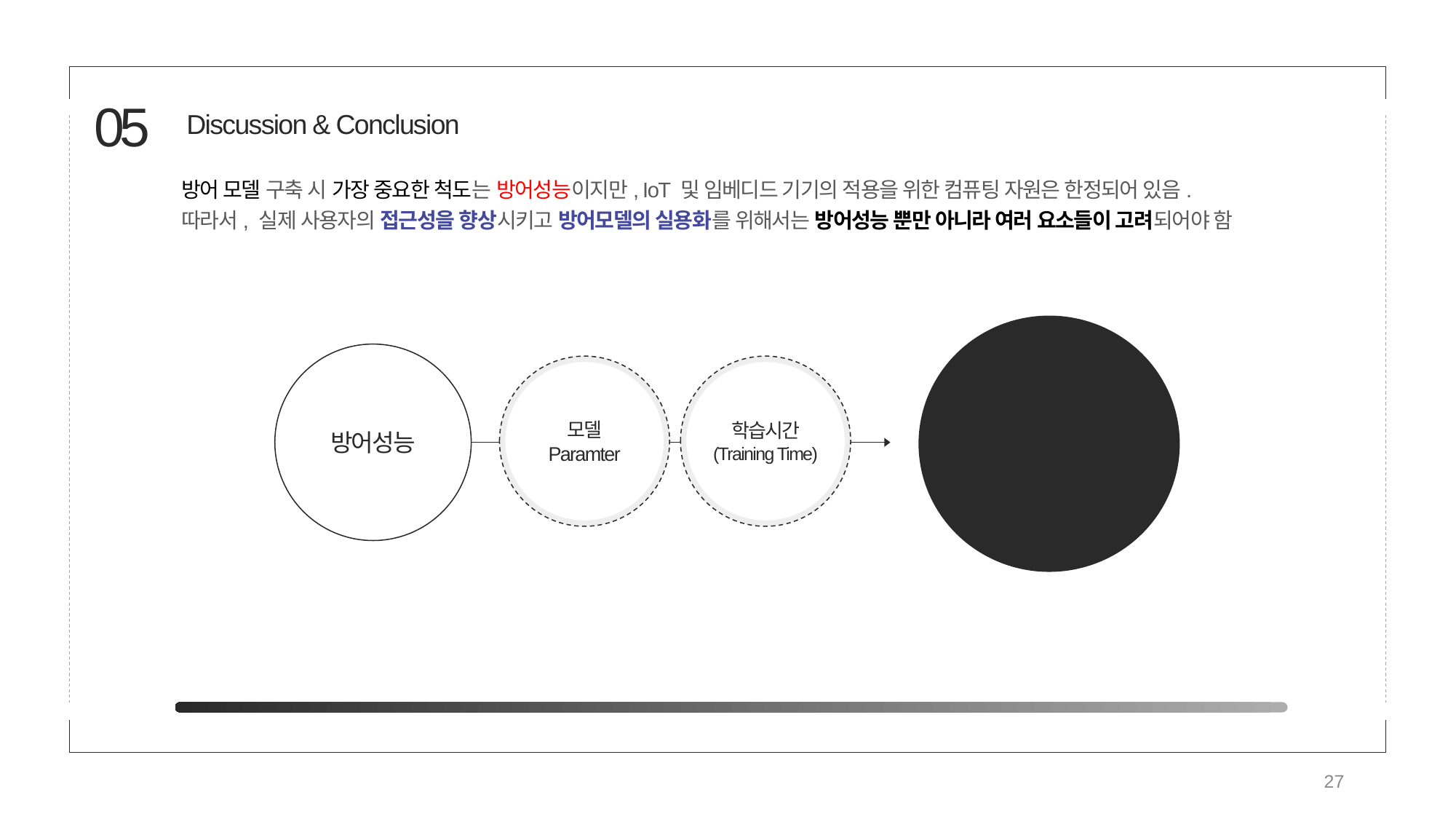

05
Discussion & Conclusion
방어 모델 구축 시 가장 중요한 척도는 방어성능이지만, IoT 및 임베디드 기기의 적용을 위한 컴퓨팅 자원은 한정되어 있음.
따라서, 실제 사용자의 접근성을 향상시키고 방어모델의 실용화를 위해서는 방어성능 뿐만 아니라 여러 요소들이 고려되어야 함
방어모델
실용화

방어성능

모델
Paramter
학습시간
(Training Time)

27